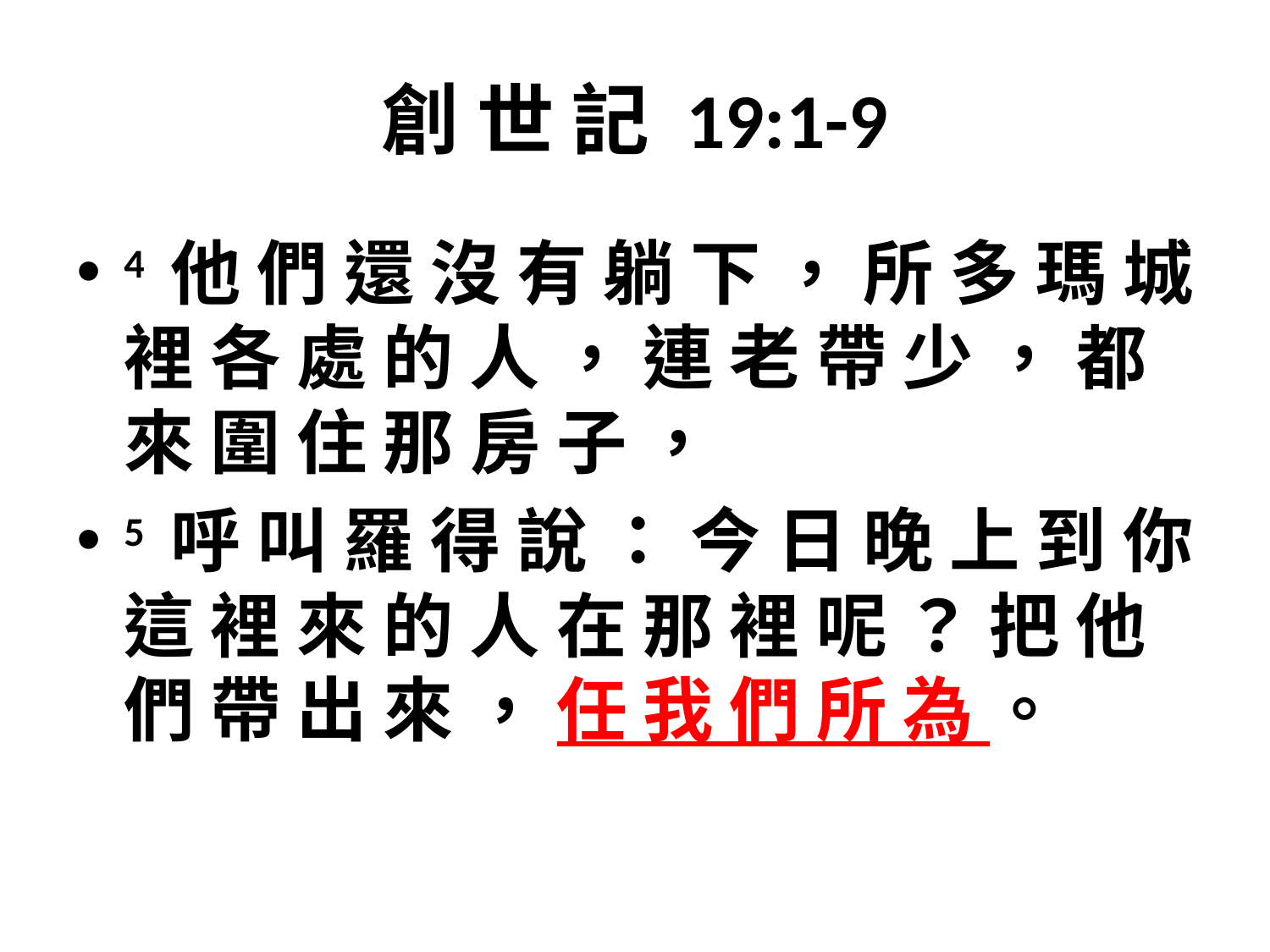

# 創 世 記 19:1-9
4 他 們 還 沒 有 躺 下 ， 所 多 瑪 城 裡 各 處 的 人 ， 連 老 帶 少 ， 都 來 圍 住 那 房 子 ，
5 呼 叫 羅 得 說 ： 今 日 晚 上 到 你 這 裡 來 的 人 在 那 裡 呢 ？ 把 他 們 帶 出 來 ， 任 我 們 所 為 。